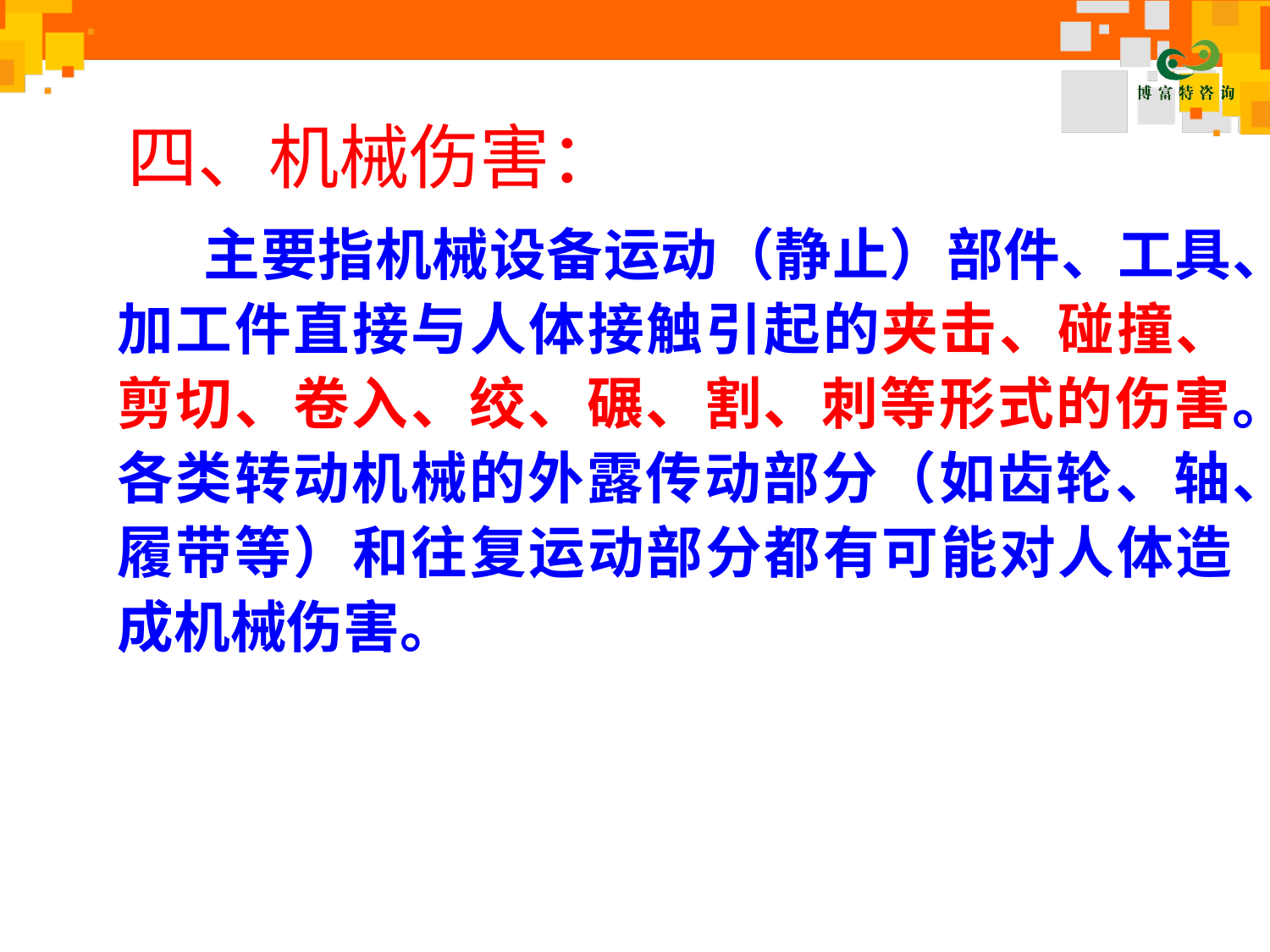

# 四、机械伤害：
         主要指机械设备运动（静止）部件、工具、加工件直接与人体接触引起的夹击、碰撞、剪切、卷入、绞、碾、割、刺等形式的伤害。各类转动机械的外露传动部分（如齿轮、轴、履带等）和往复运动部分都有可能对人体造成机械伤害。